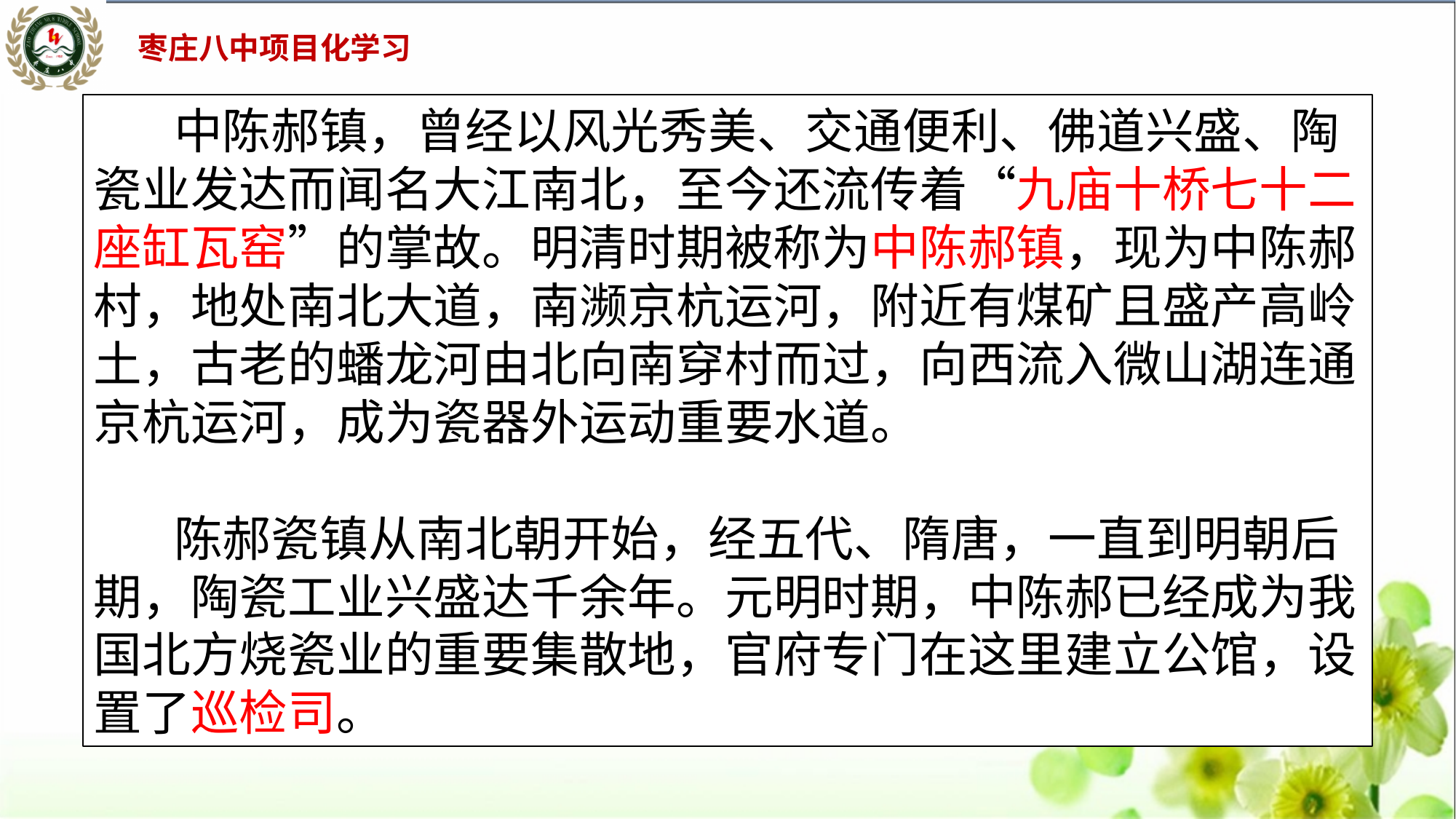

中陈郝镇，曾经以风光秀美、交通便利、佛道兴盛、陶瓷业发达而闻名大江南北，至今还流传着“九庙十桥七十二座缸瓦窑”的掌故。明清时期被称为中陈郝镇，现为中陈郝村，地处南北大道，南濒京杭运河，附近有煤矿且盛产高岭土，古老的蟠龙河由北向南穿村而过，向西流入微山湖连通京杭运河，成为瓷器外运动重要水道。

陈郝瓷镇从南北朝开始，经五代、隋唐，一直到明朝后期，陶瓷工业兴盛达千余年。元明时期，中陈郝已经成为我国北方烧瓷业的重要集散地，官府专门在这里建立公馆，设置了巡检司。